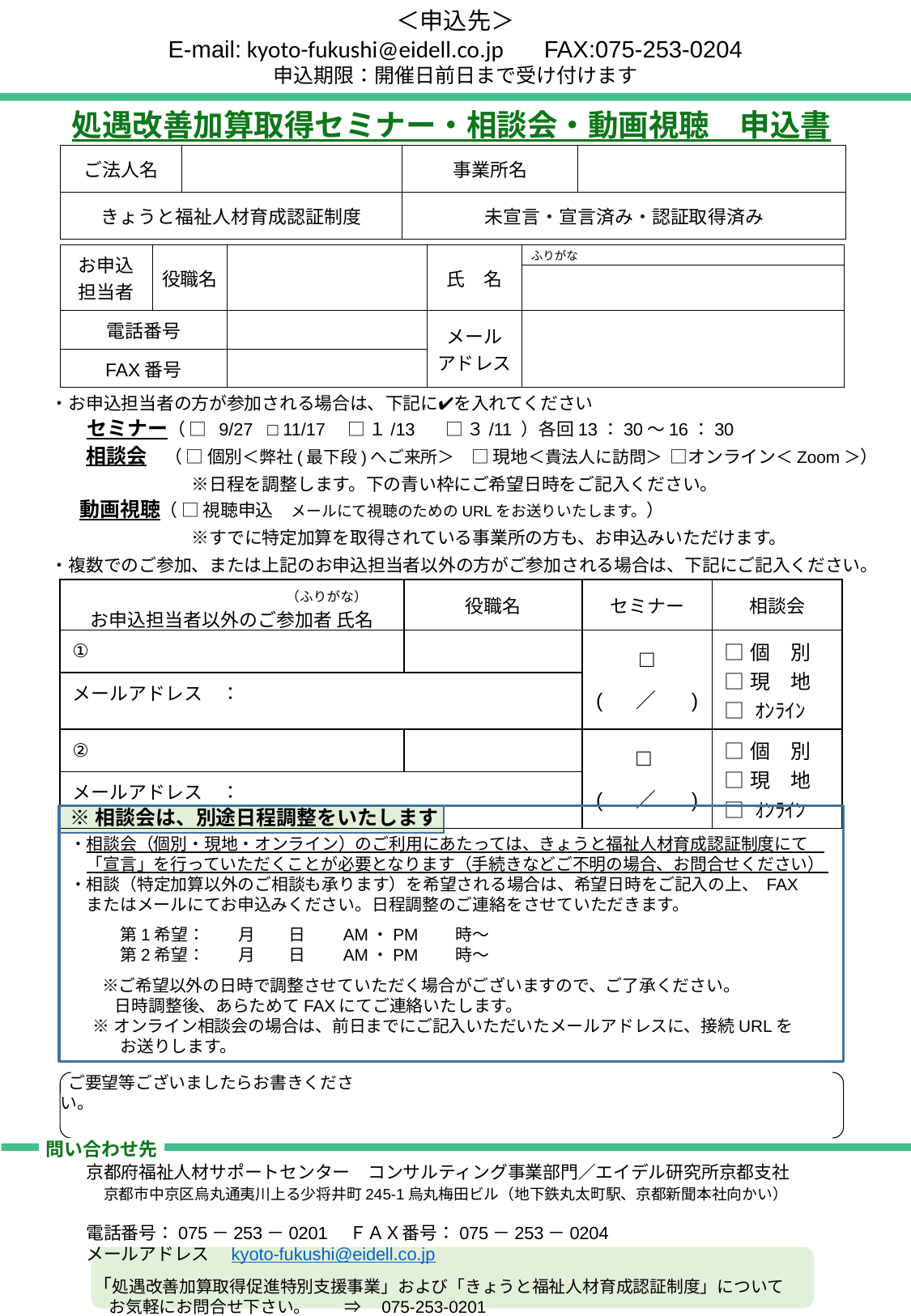

＜申込先＞
E-mail: kyoto-fukushi@eidell.co.jp 　FAX:075-253-0204
申込期限：開催日前日まで受け付けます
処遇改善加算取得セミナー・相談会・動画視聴　申込書
| ご法人名 |  | 事業所名 |  |
| --- | --- | --- | --- |
| きょうと福祉人材育成認証制度 |  | 未宣言・宣言済み・認証取得済み |  |
| お申込担当者 | 役職名 |  | 氏　名 | ふりがな |
| --- | --- | --- | --- | --- |
|  |  |  |  |  |
| 電話番号 |  |  | メール アドレス |  |
| FAX番号 |  |  |  |  |
・お申込担当者の方が参加される場合は、下記に✔を入れてください
　　セミナー（ □  9/27   □ 11/17　□ １/13 　 □ ３/11 ）各回13：30～16：30
　　相談会　（ □ 個別＜弊社(最下段)へご来所＞　□ 現地＜貴法人に訪問＞  □オンライン＜Zoom＞）
　　　　　　　　※日程を調整します。下の青い枠にご希望日時をご記入ください。
      動画視聴（ □ 視聴申込　メールにて視聴のためのURLをお送りいたします。）
　　　　　　　　※すでに特定加算を取得されている事業所の方も、お申込みいただけます。
・複数でのご参加、または上記のお申込担当者以外の方がご参加される場合は、下記にご記入ください。
| （ふりがな） お申込担当者以外のご参加者 氏名 | 役職名 | セミナー | 相談会 |
| --- | --- | --- | --- |
| ① |  | □ (　 ／ 　) | □個　別 □現　地 □ ｵﾝﾗｲﾝ |
| メールアドレス　： |  |  |  |
| ② |  | □ (　 ／ 　) | □個　別 □現　地 □ ｵﾝﾗｲﾝ |
| メールアドレス　： |  |  |  |
※相談会は、別途日程調整をいたします
・相談会（個別・現地・オンライン）のご利用にあたっては、きょうと福祉人材育成認証制度にて
　「宣言」を行っていただくことが必要となります（手続きなどご不明の場合、お問合せください）
・相談（特定加算以外のご相談も承ります）を希望される場合は、希望日時をご記入の上、 FAX
　またはメールにてお申込みください。日程調整のご連絡をさせていただきます。
　　　第1希望：　　月　　日　　AM・PM　　時～
　　　第2希望：　　月　　日　　AM・PM　　時～
   　※ご希望以外の日時で調整させていただく場合がございますので、ご了承ください。
　　   日時調整後、あらためてFAXにてご連絡いたします。
      ※オンライン相談会の場合は、前日までにご記入いただいたメールアドレスに、接続URLを
　　　お送りします。

 ご要望等ございましたらお書きください。

問い合わせ先
　　京都府福祉人材サポートセンター　コンサルティング事業部門／エイデル研究所京都支社
　　　京都市中京区烏丸通夷川上る少将井町245-1烏丸梅田ビル（地下鉄丸太町駅、京都新聞本社向かい）
　　電話番号：075－253－0201　ＦＡＸ番号：075－253－0204
　　メールアドレス　kyoto-fukushi@eidell.co.jp
         「処遇改善加算取得促進特別支援事業」および「きょうと福祉人材育成認証制度」について
　　  　お気軽にお問合せ下さい。　　⇒　075-253-0201